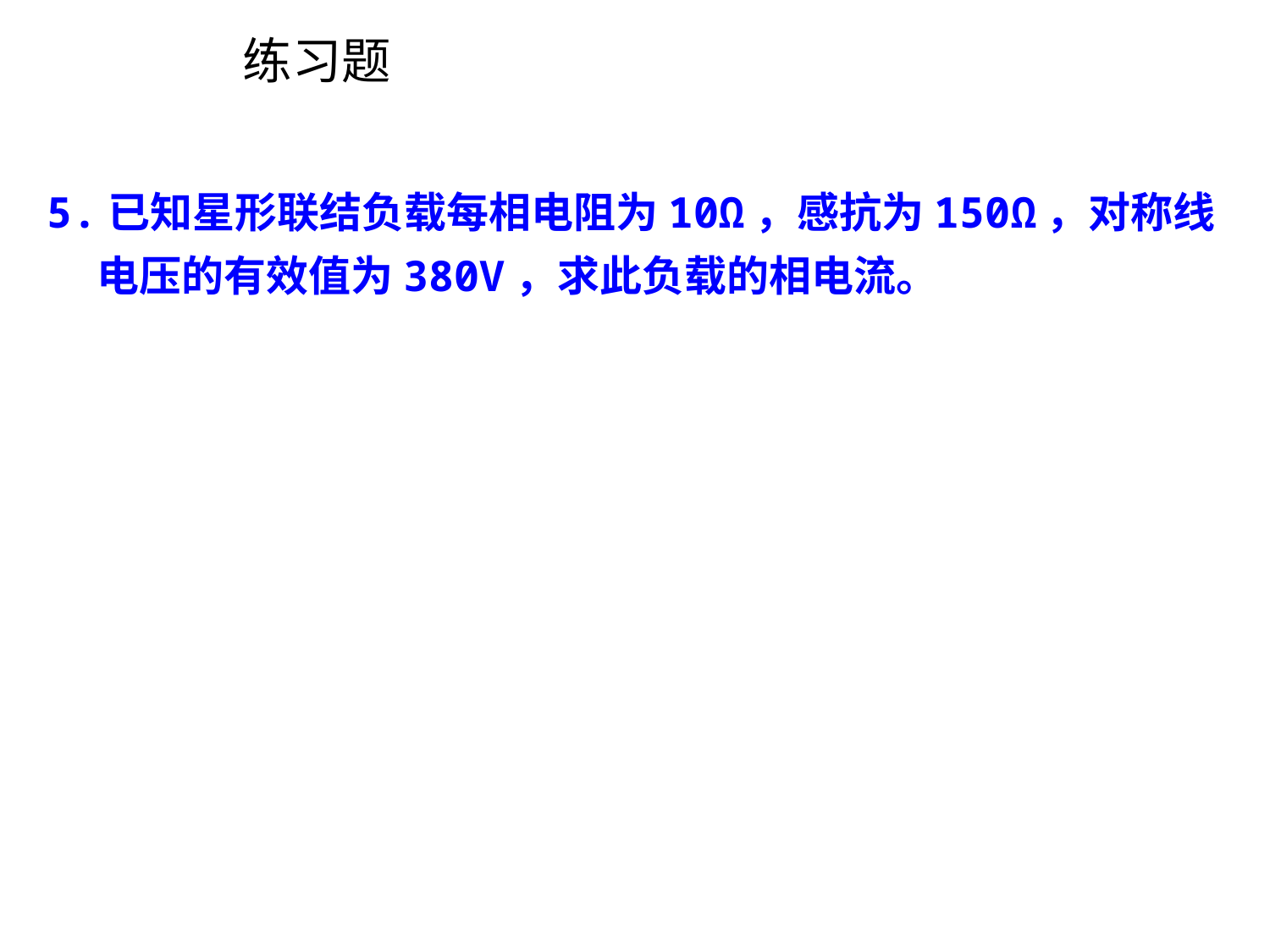

练习题
5.已知星形联结负载每相电阻为10Ω，感抗为150Ω，对称线电压的有效值为380V，求此负载的相电流。